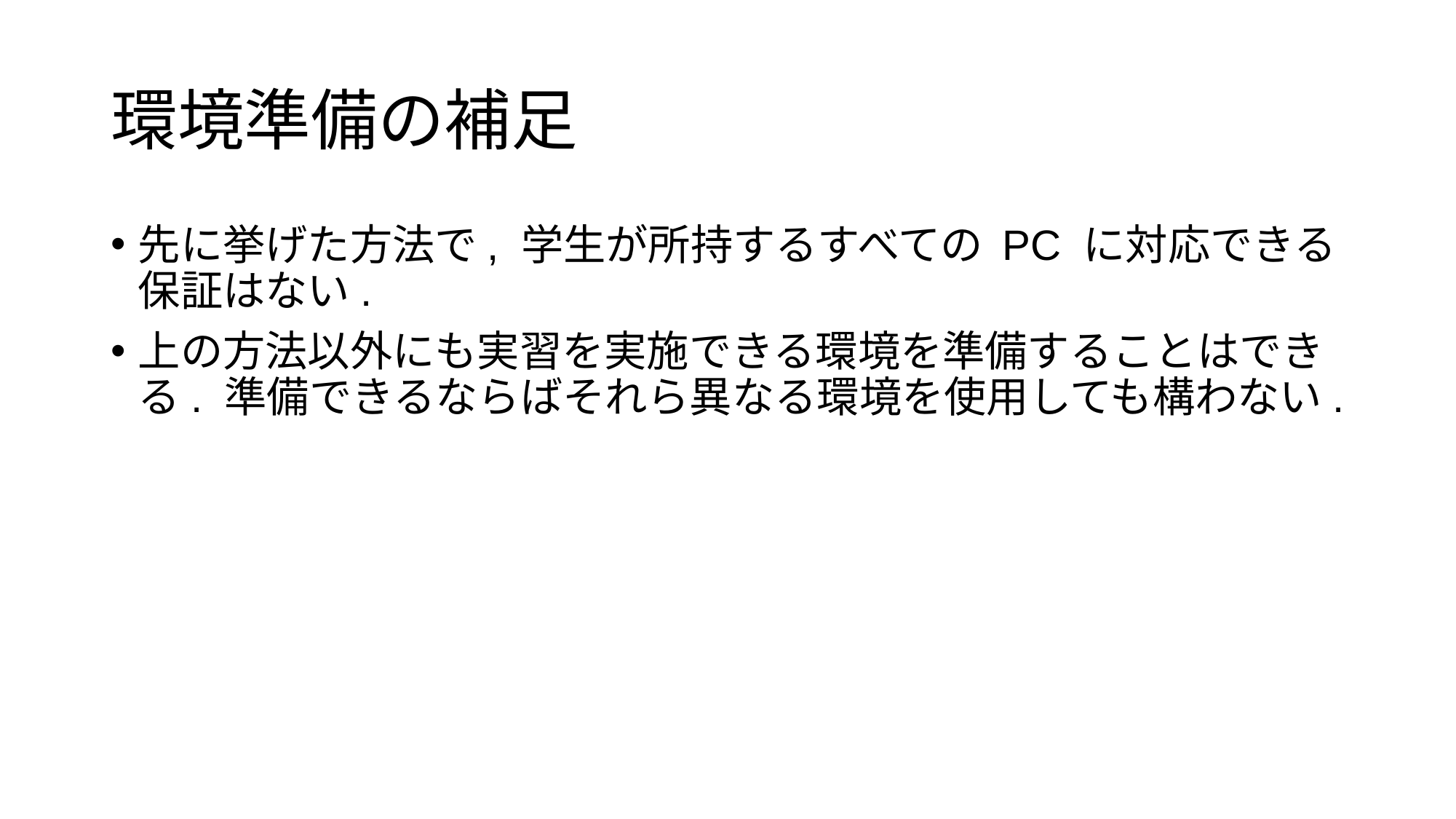

# 環境準備の補足
先に挙げた方法で, 学生が所持するすべての PC に対応できる保証はない.
上の方法以外にも実習を実施できる環境を準備することはできる. 準備できるならばそれら異なる環境を使用しても構わない.